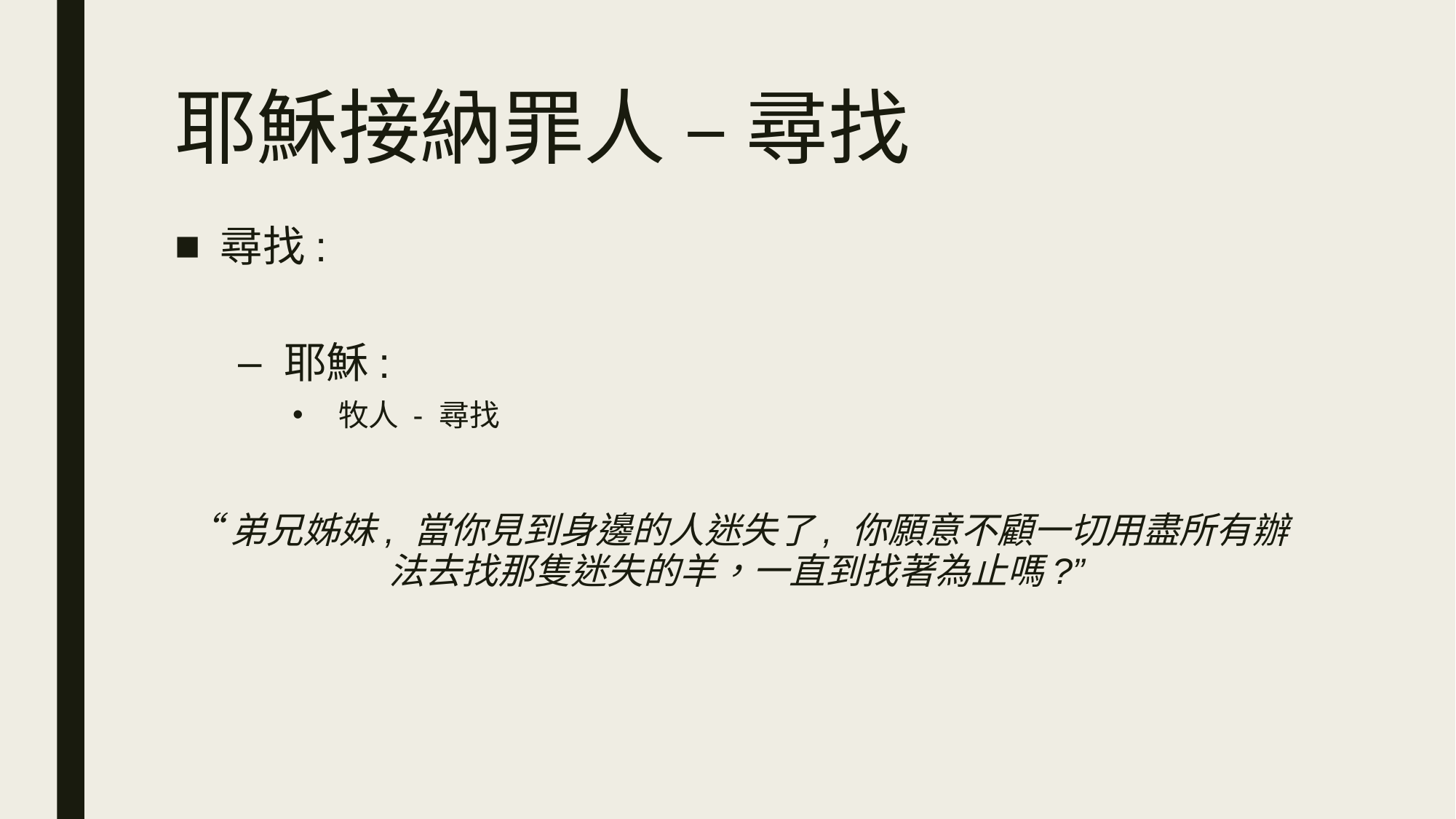

# 耶穌接納罪人 – 尋找
尋找:

耶穌:
牧人 - 尋找

“弟兄姊妹, 當你見到身邊的人迷失了, 你願意不顧一切用盡所有辦法去找那隻迷失的羊，一直到找著為止嗎?”